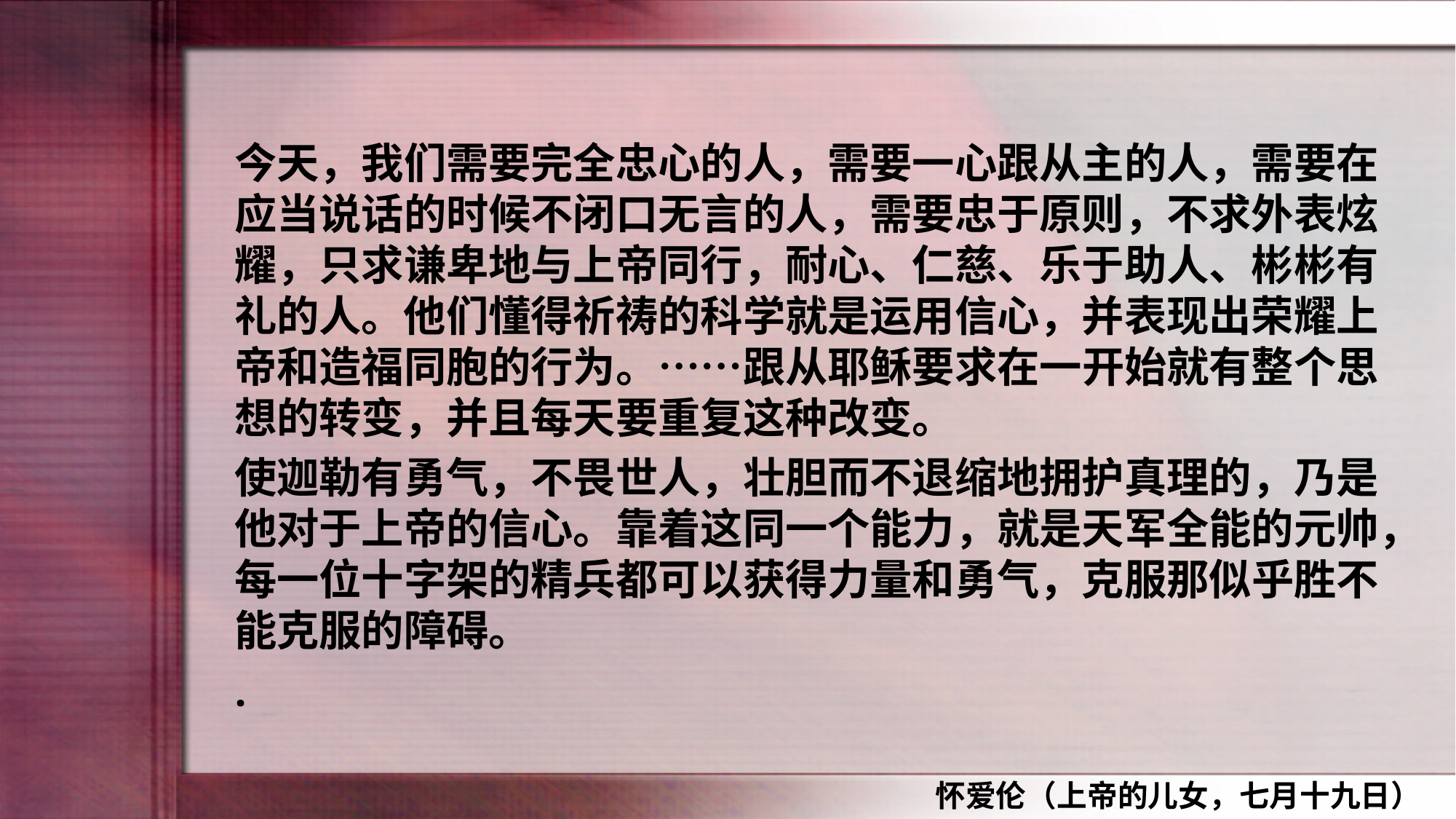

今天，我们需要完全忠心的人，需要一心跟从主的人，需要在应当说话的时候不闭口无言的人，需要忠于原则，不求外表炫耀，只求谦卑地与上帝同行，耐心、仁慈、乐于助人、彬彬有礼的人。他们懂得祈祷的科学就是运用信心，并表现出荣耀上帝和造福同胞的行为。……跟从耶稣要求在一开始就有整个思想的转变，并且每天要重复这种改变。
使迦勒有勇气，不畏世人，壮胆而不退缩地拥护真理的，乃是他对于上帝的信心。靠着这同一个能力，就是天军全能的元帅，每一位十字架的精兵都可以获得力量和勇气，克服那似乎胜不能克服的障碍。
.
怀爱伦（上帝的儿女，七月十九日）